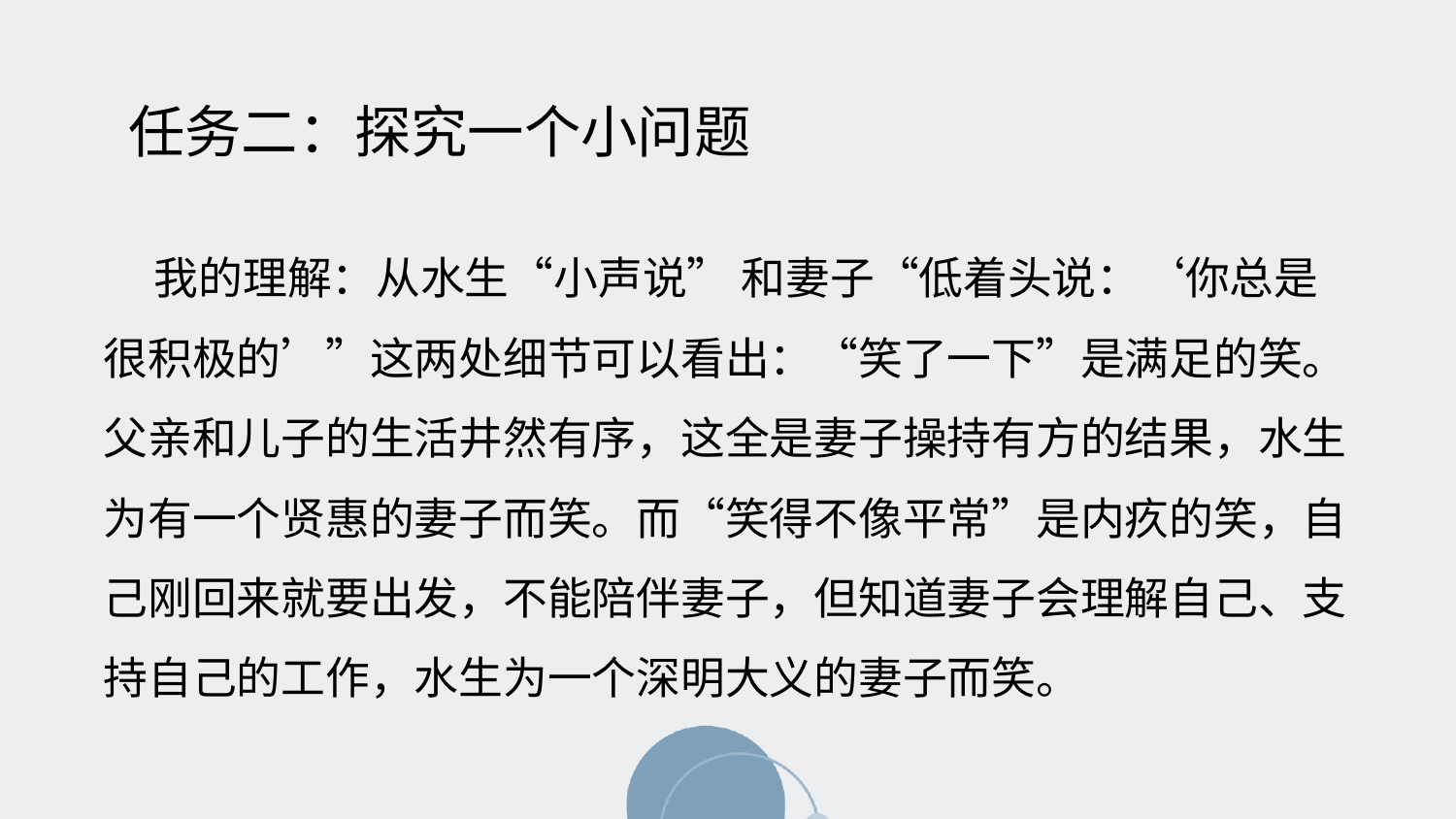

任务二：探究一个小问题
    我的理解：从水生“小声说” 和妻子“低着头说：‘你总是很积极的’”这两处细节可以看出：“笑了一下”是满足的笑。父亲和儿子的生活井然有序，这全是妻子操持有方的结果，水生为有一个贤惠的妻子而笑。而“笑得不像平常”是内疚的笑，自己刚回来就要出发，不能陪伴妻子，但知道妻子会理解自己、支持自己的工作，水生为一个深明大义的妻子而笑。